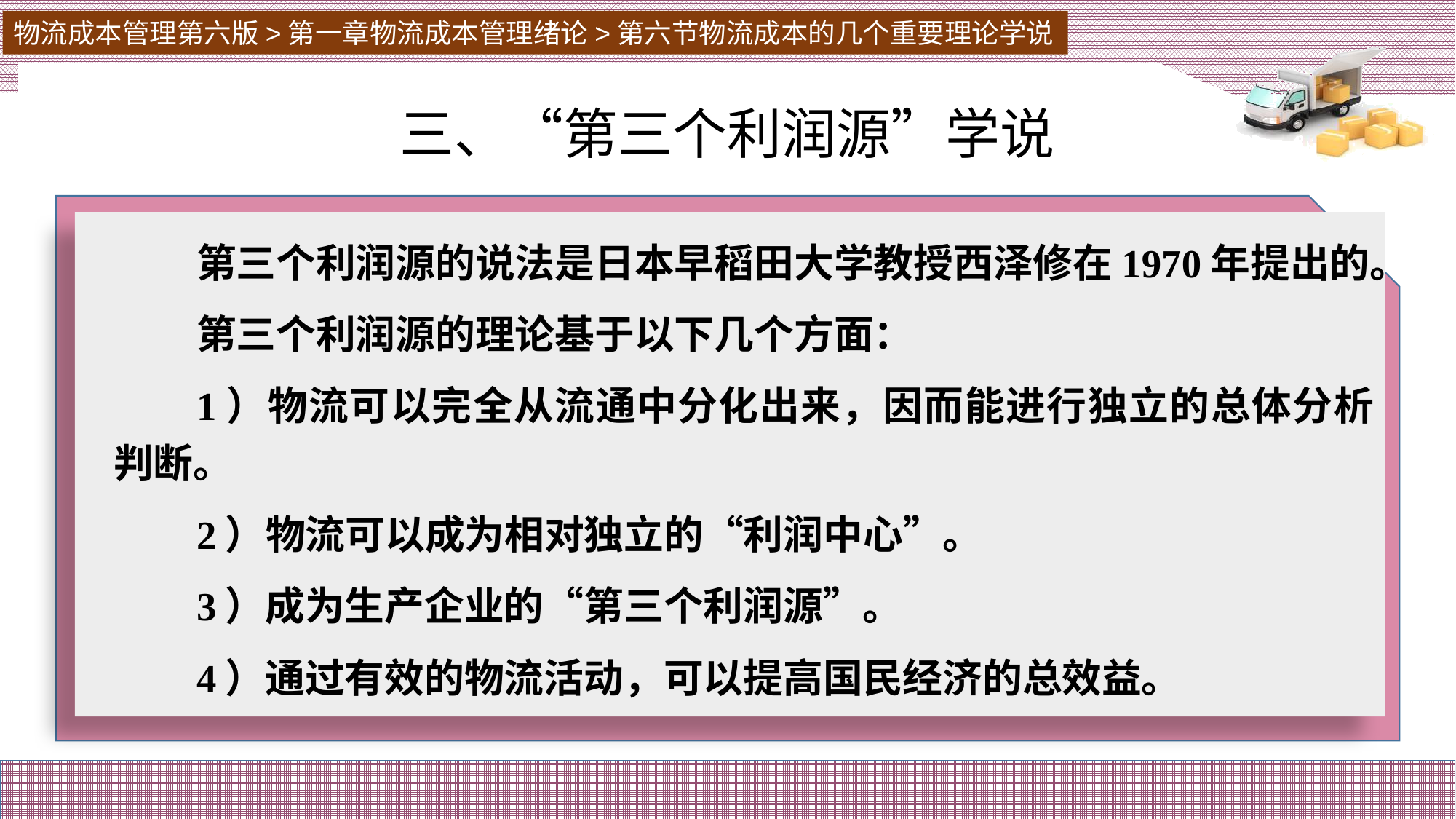

物流成本管理第六版>第一章物流成本管理绪论>第六节物流成本的几个重要理论学说
三、“第三个利润源”学说
# 第三个利润源的说法是日本早稻田大学教授西泽修在1970年提出的。
第三个利润源的理论基于以下几个方面：
1）物流可以完全从流通中分化出来，因而能进行独立的总体分析判断。
2）物流可以成为相对独立的“利润中心”。
3）成为生产企业的“第三个利润源”。
4）通过有效的物流活动，可以提高国民经济的总效益。